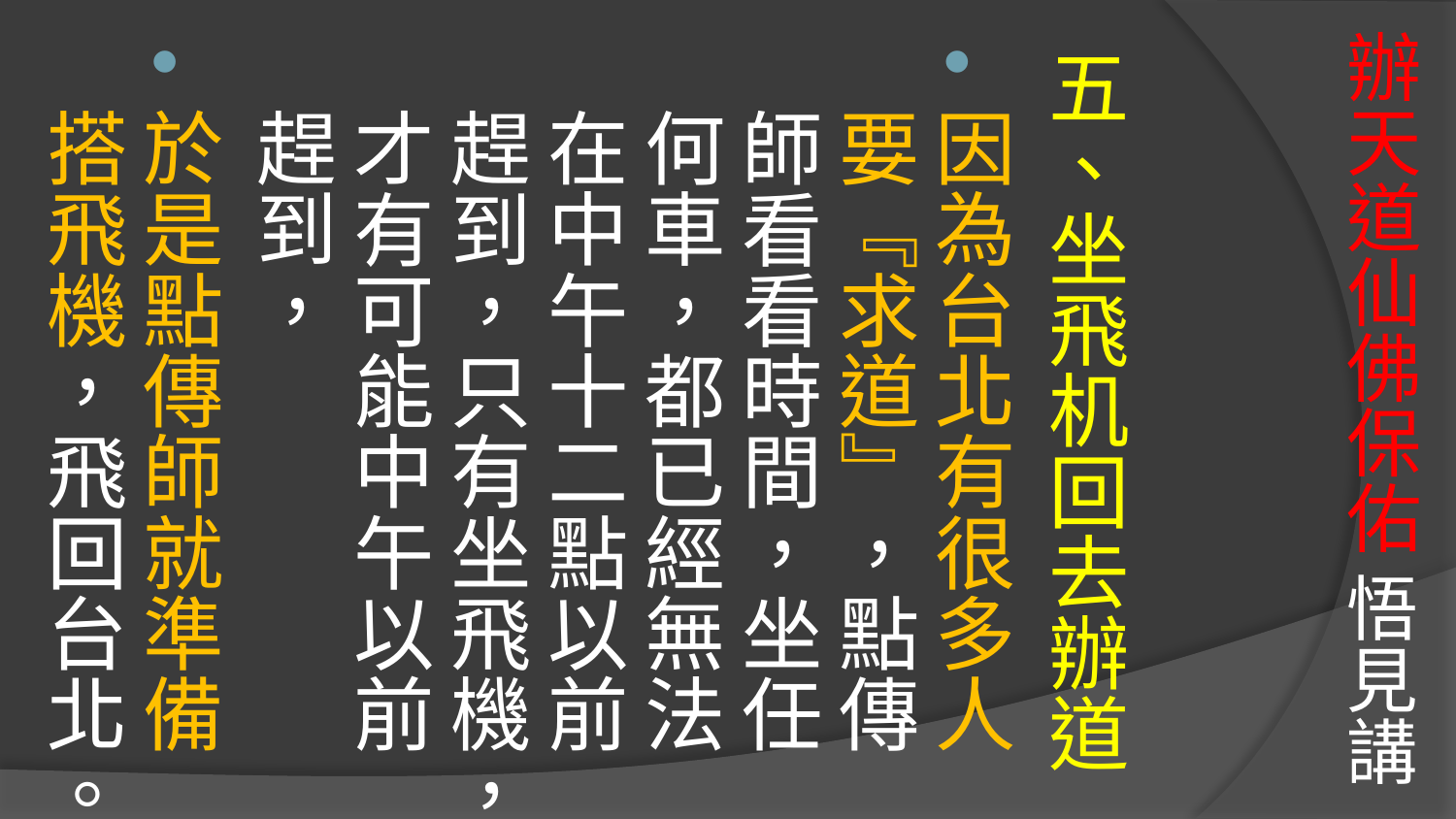

# 辦天道仙佛保佑 悟見講
五、坐飛机回去辦道
因為台北有很多人要『求道』，點傳師看看時間，坐任何車，都已經無法在中午十二點以前趕到，只有坐飛機，才有可能中午以前趕到，
於是點傳師就準備搭飛機，飛回台北。